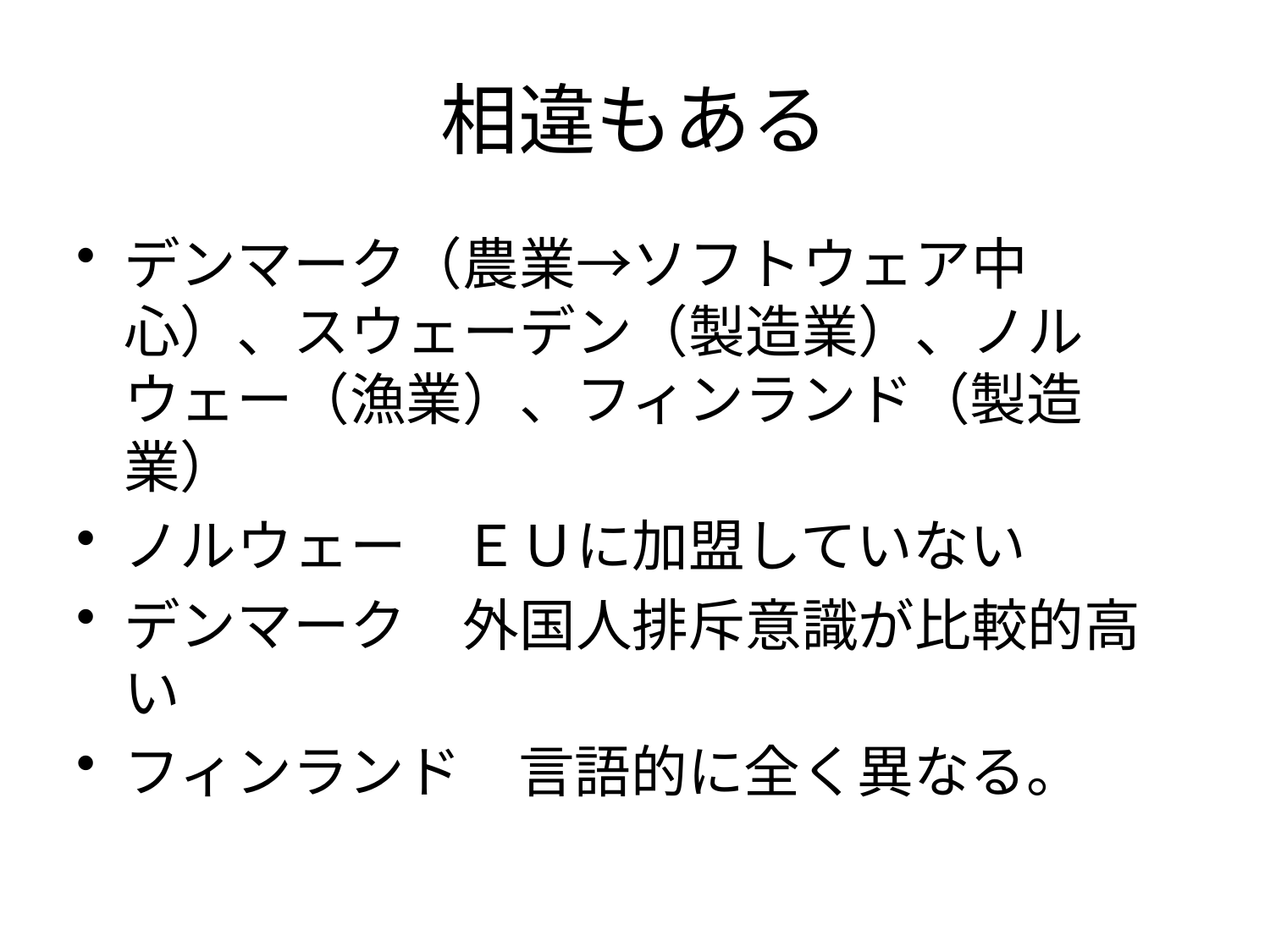

# 相違もある
デンマーク（農業→ソフトウェア中心）、スウェーデン（製造業）、ノルウェー（漁業）、フィンランド（製造業）
ノルウェー　ＥＵに加盟していない
デンマーク　外国人排斥意識が比較的高い
フィンランド　言語的に全く異なる。